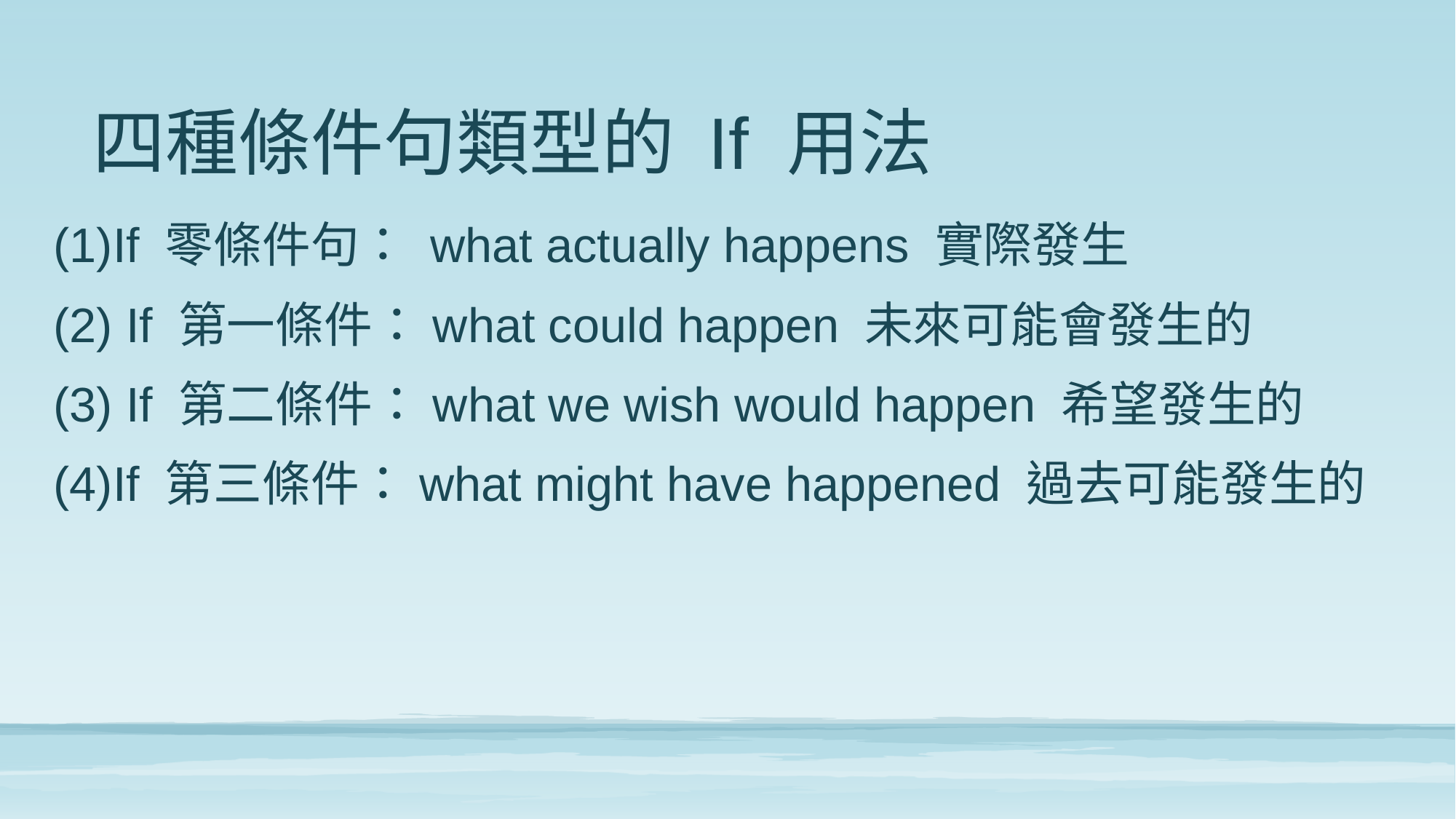

# 四種條件句類型的 If 用法
(1)If 零條件句： what actually happens 實際發生
(2) If 第一條件：what could happen 未來可能會發生的
(3) If 第二條件：what we wish would happen 希望發生的
(4)If 第三條件：what might have happened 過去可能發生的